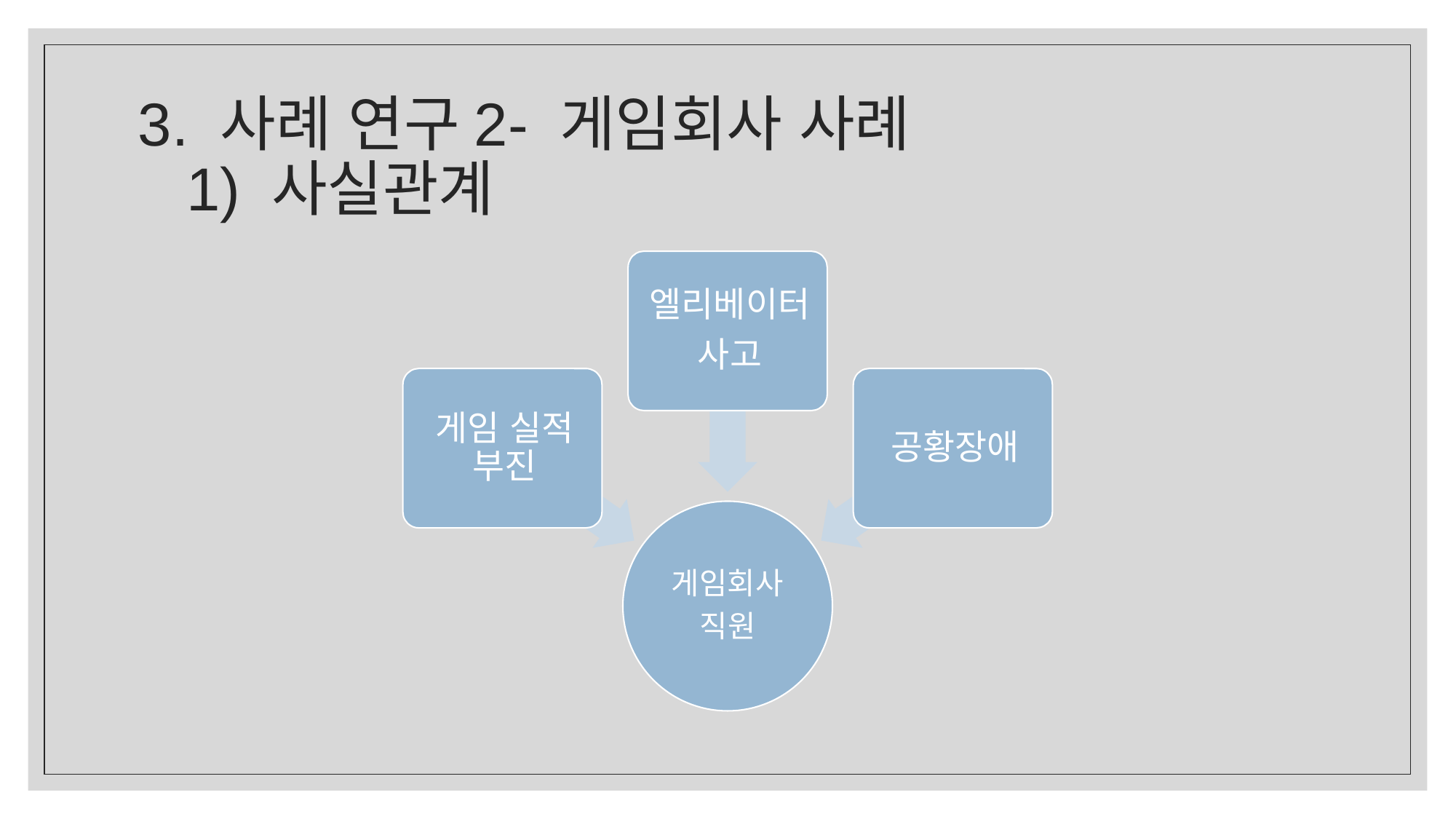

# 3. 사례 연구2- 게임회사 사례 1) 사실관계
게임회사
직원
게임 실적 부진
엘리베이터
사고
공황장애